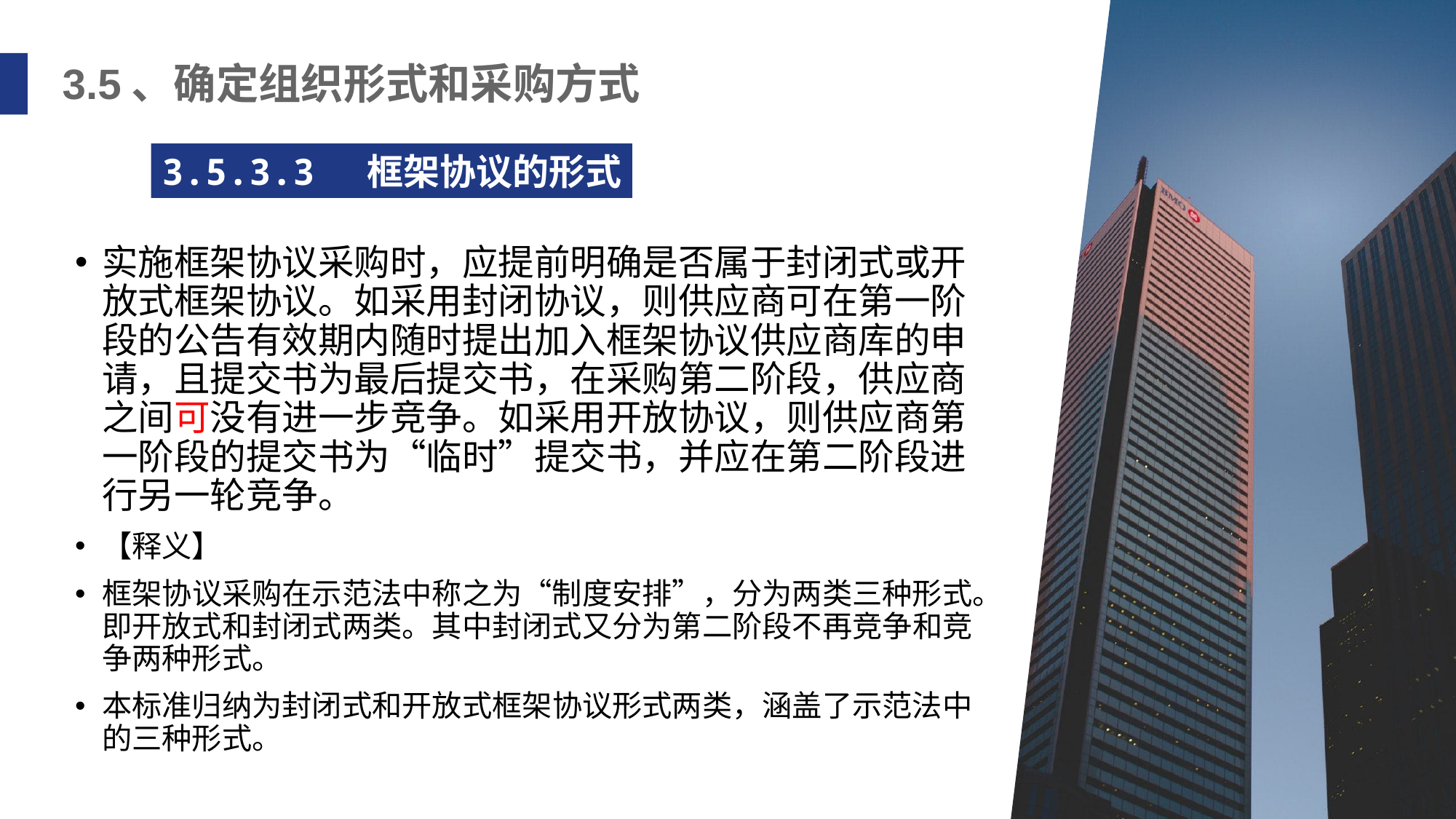

3.5、确定组织形式和采购方式

3.5.3.3  框架协议的形式
实施框架协议采购时，应提前明确是否属于封闭式或开放式框架协议。如采用封闭协议，则供应商可在第一阶段的公告有效期内随时提出加入框架协议供应商库的申请，且提交书为最后提交书，在采购第二阶段，供应商之间可没有进一步竞争。如采用开放协议，则供应商第一阶段的提交书为“临时”提交书，并应在第二阶段进行另一轮竞争。
【释义】
框架协议采购在示范法中称之为“制度安排”，分为两类三种形式。即开放式和封闭式两类。其中封闭式又分为第二阶段不再竞争和竞争两种形式。
本标准归纳为封闭式和开放式框架协议形式两类，涵盖了示范法中的三种形式。